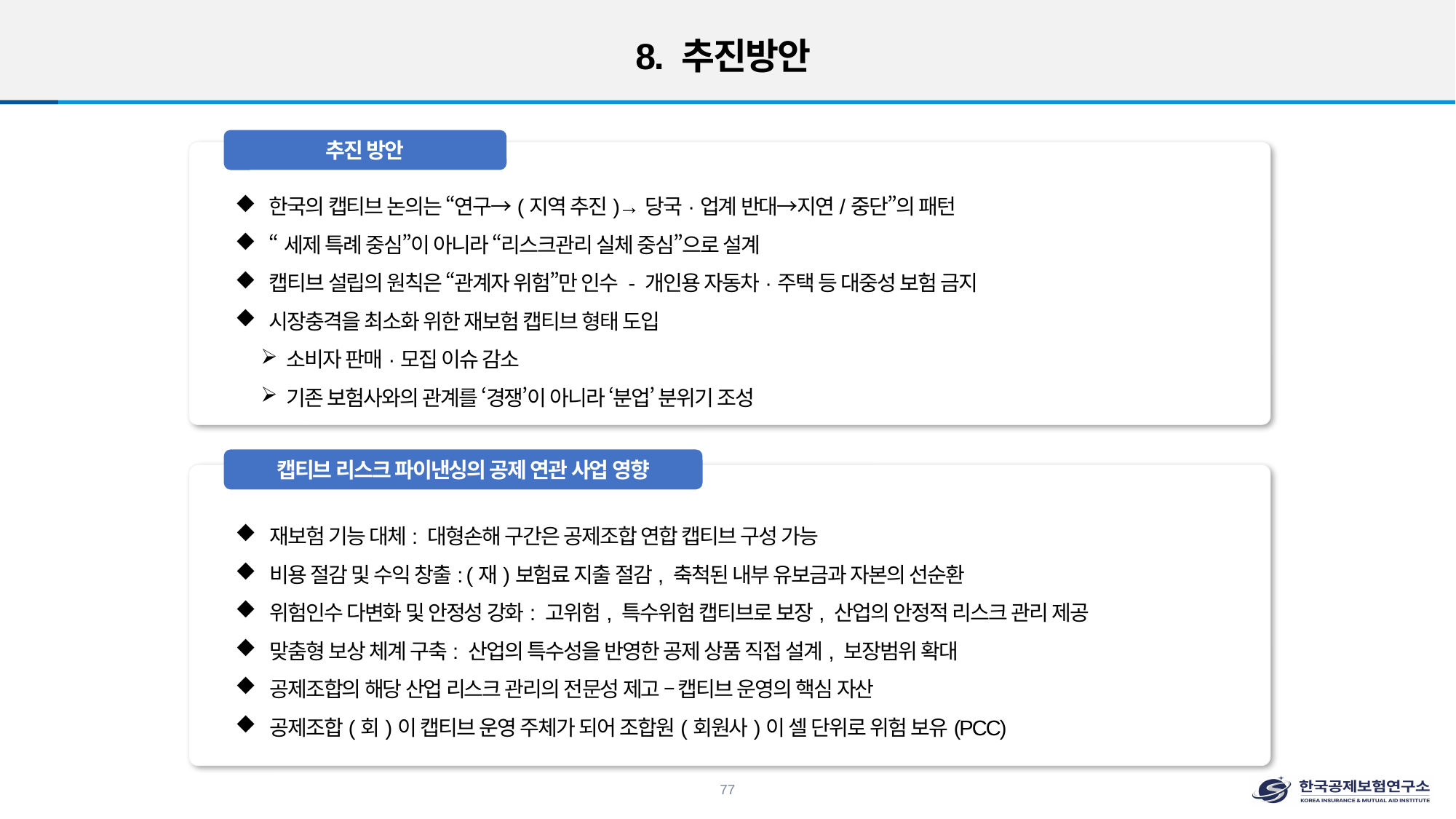

# 8. 추진방안
추진 방안

한국의 캡티브 논의는 “연구→(지역 추진)→당국·업계 반대→지연/중단”의 패턴
“세제 특례 중심”이 아니라 “리스크관리 실체 중심”으로 설계
캡티브 설립의 원칙은 “관계자 위험”만 인수 - 개인용 자동차·주택 등 대중성 보험 금지
시장충격을 최소화 위한 재보험 캡티브 형태 도입
소비자 판매·모집 이슈 감소
기존 보험사와의 관계를 ‘경쟁’이 아니라 ‘분업’ 분위기 조성

캡티브 리스크 파이낸싱의 공제 연관 사업 영향

재보험 기능 대체: 대형손해 구간은 공제조합 연합 캡티브 구성 가능
비용 절감 및 수익 창출: (재)보험료 지출 절감, 축척된 내부 유보금과 자본의 선순환
위험인수 다변화 및 안정성 강화: 고위험, 특수위험 캡티브로 보장, 산업의 안정적 리스크 관리 제공
맞춤형 보상 체계 구축: 산업의 특수성을 반영한 공제 상품 직접 설계, 보장범위 확대
공제조합의 해당 산업 리스크 관리의 전문성 제고 – 캡티브 운영의 핵심 자산
공제조합(회)이 캡티브 운영 주체가 되어 조합원(회원사)이 셀 단위로 위험 보유(PCC)
77